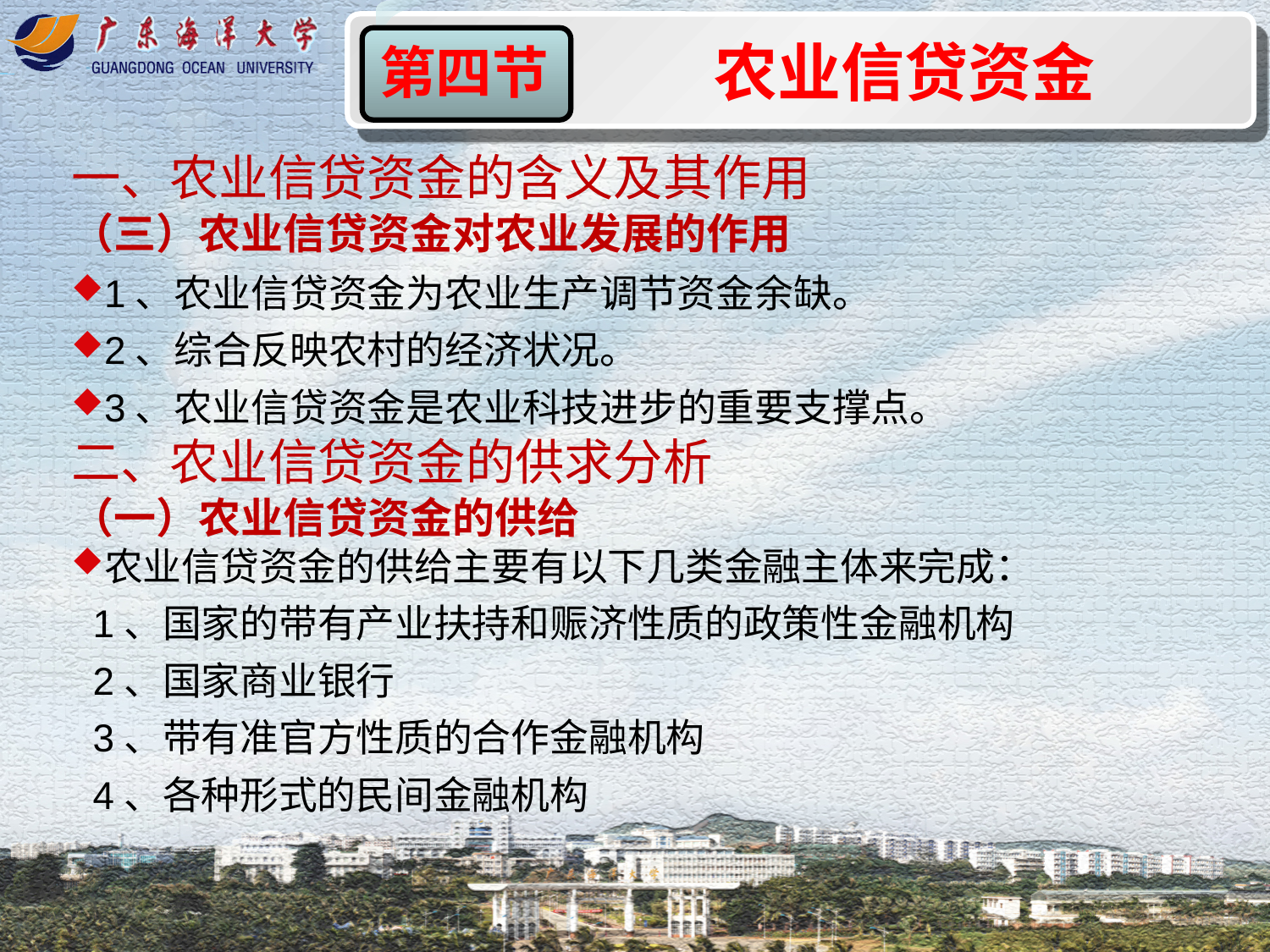

农业信贷资金

第四节
一、农业信贷资金的含义及其作用
（三）农业信贷资金对农业发展的作用
1、农业信贷资金为农业生产调节资金余缺。
2、综合反映农村的经济状况。
3、农业信贷资金是农业科技进步的重要支撑点。
二、农业信贷资金的供求分析
（一）农业信贷资金的供给
农业信贷资金的供给主要有以下几类金融主体来完成：
  1、国家的带有产业扶持和赈济性质的政策性金融机构
  2、国家商业银行
  3、带有准官方性质的合作金融机构
  4、各种形式的民间金融机构